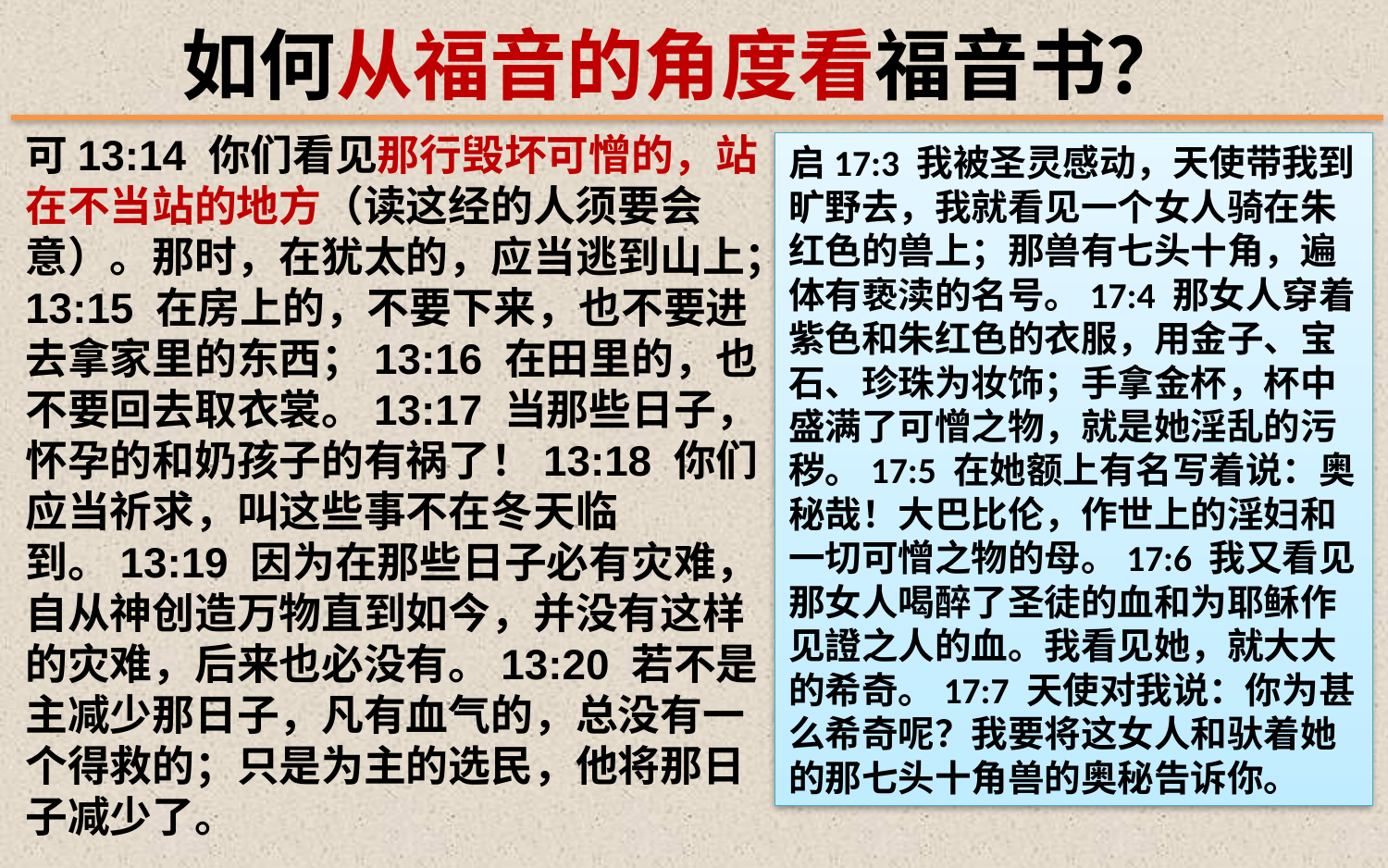

如何从福音的角度看福音书？
可13:14 你们看见那行毁坏可憎的，站在不当站的地方（读这经的人须要会意）。那时，在犹太的，应当逃到山上；13:15 在房上的，不要下来，也不要进去拿家里的东西；13:16 在田里的，也不要回去取衣裳。13:17 当那些日子，怀孕的和奶孩子的有祸了！13:18 你们应当祈求，叫这些事不在冬天临到。13:19 因为在那些日子必有灾难，自从神创造万物直到如今，并没有这样的灾难，后来也必没有。13:20 若不是主减少那日子，凡有血气的，总没有一个得救的；只是为主的选民，他将那日子减少了。
启17:3 我被圣灵感动，天使带我到旷野去，我就看见一个女人骑在朱红色的兽上；那兽有七头十角，遍体有亵渎的名号。17:4 那女人穿着紫色和朱红色的衣服，用金子、宝石、珍珠为妆饰；手拿金杯，杯中盛满了可憎之物，就是她淫乱的污秽。17:5 在她额上有名写着说：奥秘哉！大巴比伦，作世上的淫妇和一切可憎之物的母。17:6 我又看见那女人喝醉了圣徒的血和为耶稣作见證之人的血。我看见她，就大大的希奇。17:7 天使对我说：你为甚么希奇呢？我要将这女人和驮着她的那七头十角兽的奥秘告诉你。